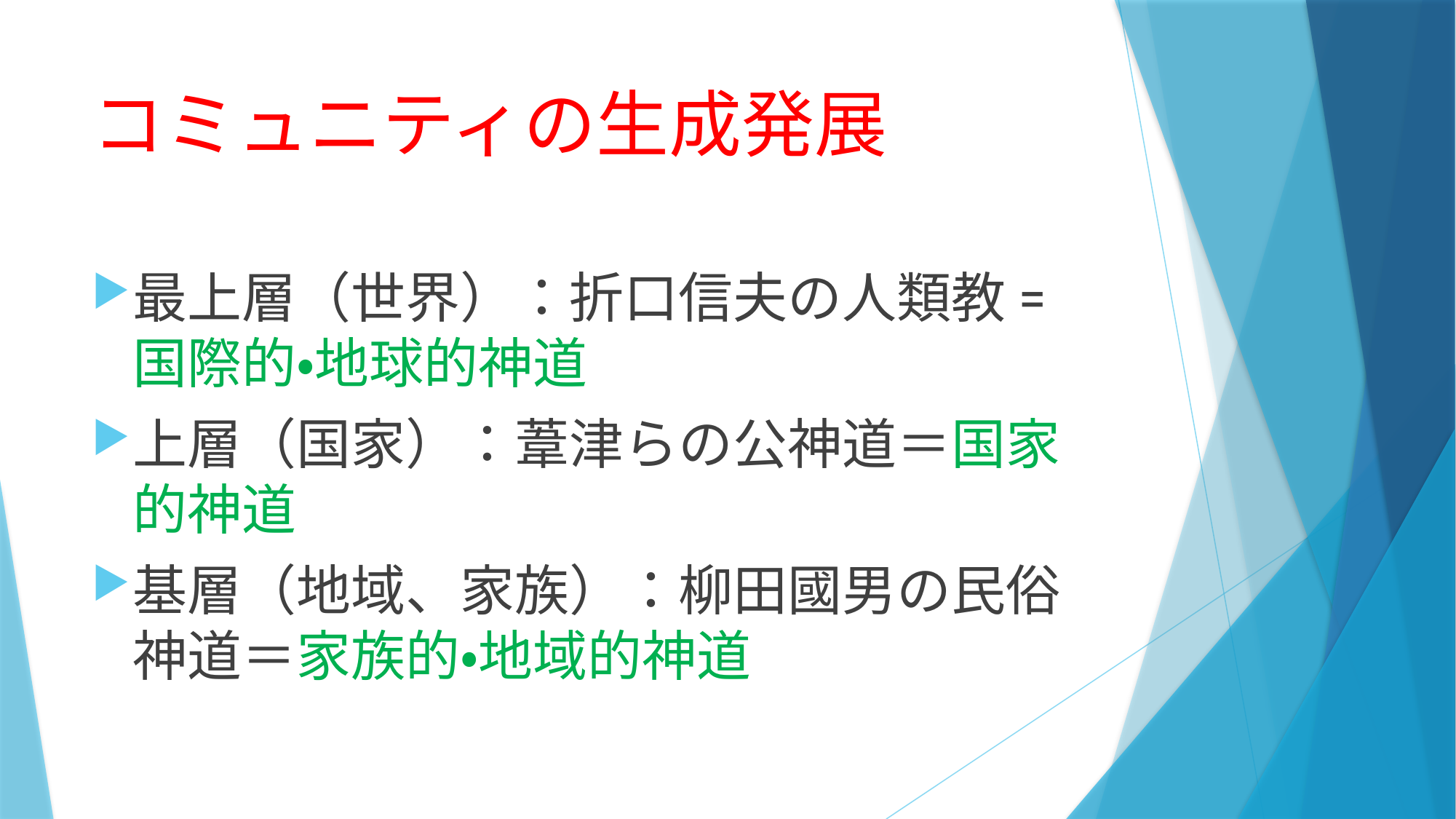

# コミュニティの生成発展
最上層（世界）：折口信夫の人類教=国際的・地球的神道
上層（国家）：葦津らの公神道＝国家的神道
基層（地域、家族）：柳田國男の民俗神道＝家族的・地域的神道